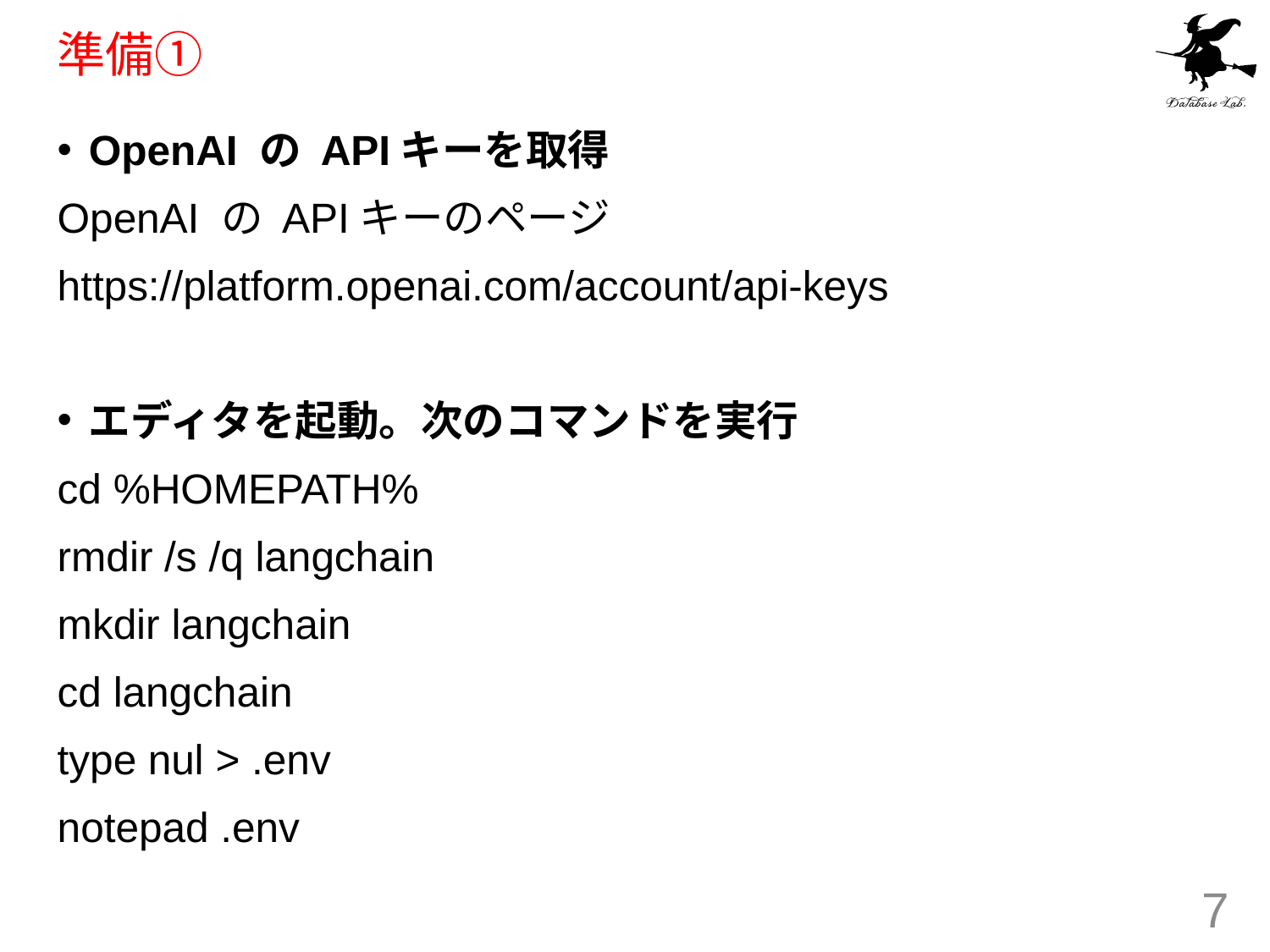

# 準備①
OpenAI の APIキーを取得
OpenAI の APIキーのページ
https://platform.openai.com/account/api-keys

エディタを起動。次のコマンドを実行
cd %HOMEPATH%
rmdir /s /q langchain
mkdir langchain
cd langchain
type nul > .env
notepad .env

7